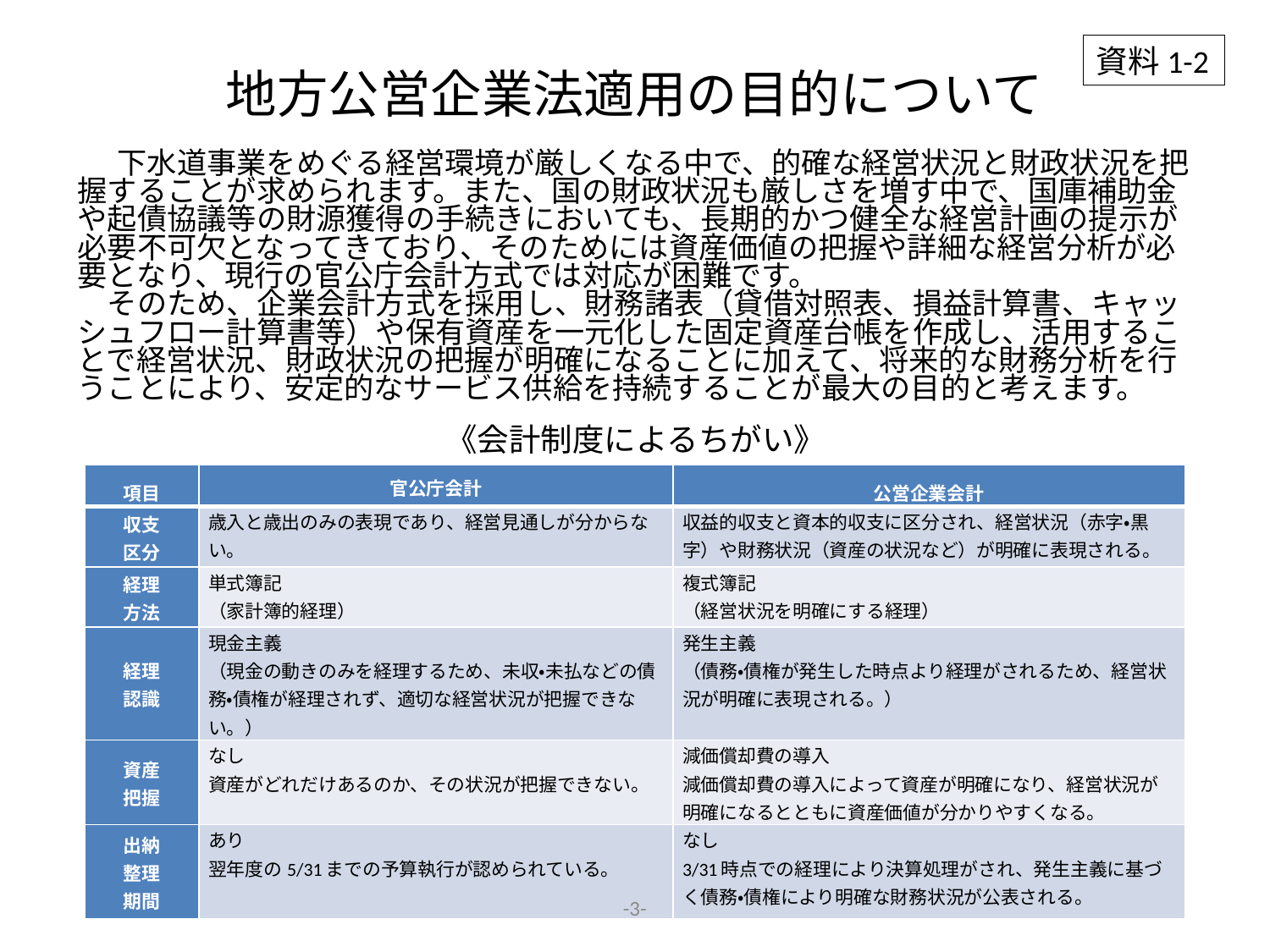

資料1-2
# 地方公営企業法適用の目的について
　　下水道事業をめぐる経営環境が厳しくなる中で、的確な経営状況と財政状況を把握することが求められます。また、国の財政状況も厳しさを増す中で、国庫補助金や起債協議等の財源獲得の手続きにおいても、長期的かつ健全な経営計画の提示が必要不可欠となってきており、そのためには資産価値の把握や詳細な経営分析が必要となり、現行の官公庁会計方式では対応が困難です。
　そのため、企業会計方式を採用し、財務諸表（貸借対照表、損益計算書、キャッシュフロー計算書等）や保有資産を一元化した固定資産台帳を作成し、活用することで経営状況、財政状況の把握が明確になることに加えて、将来的な財務分析を行うことにより、安定的なサービス供給を持続することが最大の目的と考えます。
《会計制度によるちがい》
| 項目 | 官公庁会計 | 公営企業会計 |
| --- | --- | --- |
| 収支 区分 | 歳入と歳出のみの表現であり、経営見通しが分からない。 | 収益的収支と資本的収支に区分され、経営状況（赤字・黒字）や財務状況（資産の状況など）が明確に表現される。 |
| 経理 方法 | 単式簿記 （家計簿的経理） | 複式簿記 （経営状況を明確にする経理） |
| 経理 認識 | 現金主義 （現金の動きのみを経理するため、未収・未払などの債務・債権が経理されず、適切な経営状況が把握できない。） | 発生主義 （債務・債権が発生した時点より経理がされるため、経営状況が明確に表現される。） |
| 資産 把握 | なし 資産がどれだけあるのか、その状況が把握できない。 | 減価償却費の導入 減価償却費の導入によって資産が明確になり、経営状況が明確になるとともに資産価値が分かりやすくなる。 |
| 出納 整理 期間 | あり 翌年度の5/31までの予算執行が認められている。 | なし 3/31時点での経理により決算処理がされ、発生主義に基づく債務・債権により明確な財務状況が公表される。 |
-3-